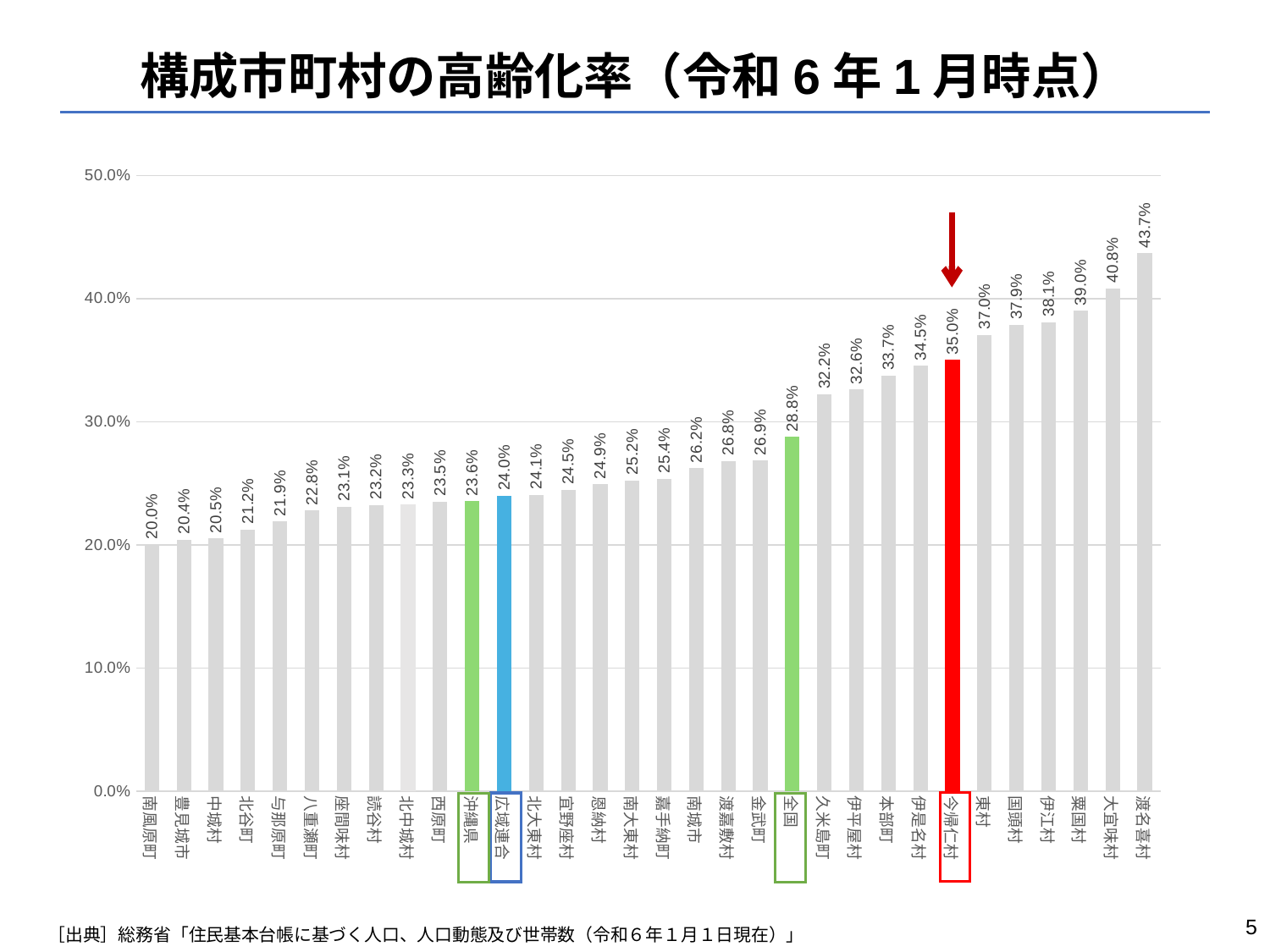

# 構成市町村の高齢化率（令和6年1月時点）

### Chart

| Category |  |
|---|---|
| 南風原町 | 0.20022058823529412 |
| 豊見城市 | 0.20424804465893104 |
| 中城村 | 0.20525291828793774 |
| 北谷町 | 0.21249097721101295 |
| 与那原町 | 0.2188660311088811 |
| 八重瀬町 | 0.22776071287369606 |
| 座間味村 | 0.23103448275862068 |
| 読谷村 | 0.23226343319068 |
| 北中城村 | 0.23253220320080298 |
| 西原町 | 0.23524792461296837 |
| 沖縄県 | 0.2355807383744293 |
| 広域連合 | 0.23978753401162006 |
| 北大東村 | 0.24057450628366248 |
| 宜野座村 | 0.2445180627859284 |
| 恩納村 | 0.2490676611614278 |
| 南大東村 | 0.25245098039215685 |
| 嘉手納町 | 0.2537004371500882 |
| 南城市 | 0.2621507598260795 |
| 渡嘉敷村 | 0.26814814814814814 |
| 金武町 | 0.26851205029689135 |
| 全国 | 0.2876703339687837 |
| 久米島町 | 0.3221596373128177 |
| 伊平屋村 | 0.32605042016806723 |
| 本部町 | 0.3373168851195065 |
| 伊是名村 | 0.3453689167974882 |
| 今帰仁村 | 0.3503122980831359 |
| 東村 | 0.3704558568955568 |
| 国頭村 | 0.37854609929078015 |
| 伊江村 | 0.3806752037252619 |
| 粟国村 | 0.39006024096385544 |
| 大宜味村 | 0.40843655841981924 |
| 渡名喜村 | 0.43666666666666665 |

5
［出典］総務省「住民基本台帳に基づく人口、人口動態及び世帯数（令和６年１月１日現在）」